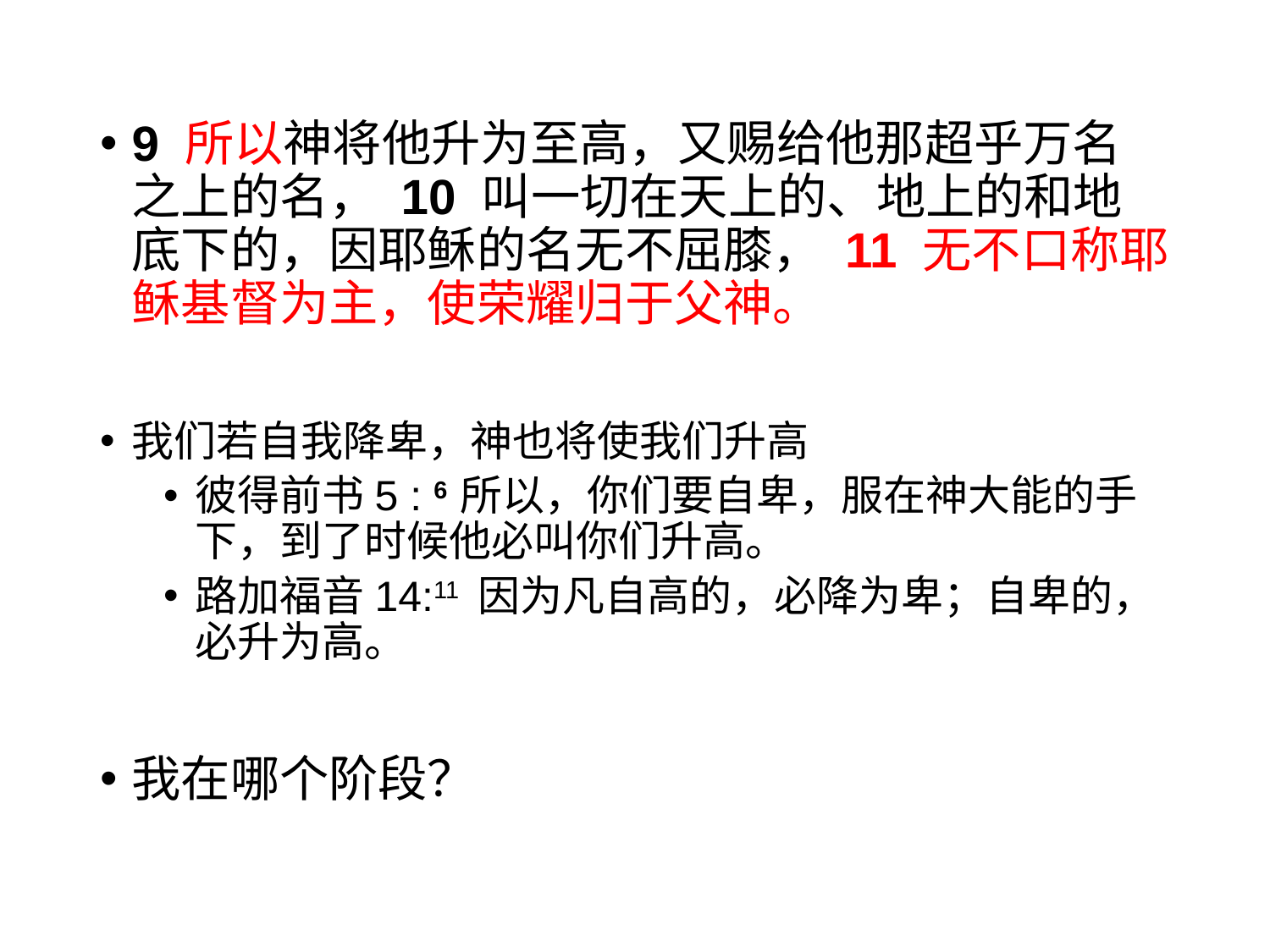

9 所以神将他升为至高，又赐给他那超乎万名之上的名， 10 叫一切在天上的、地上的和地底下的，因耶稣的名无不屈膝， 11 无不口称耶稣基督为主，使荣耀归于父神。

我们若自我降卑，神也将使我们升高
彼得前书5 : 6 所以，你们要自卑，服在神大能的手下，到了时候他必叫你们升高。
路加福音14:11 因为凡自高的，必降为卑；自卑的，必升为高。

我在哪个阶段？